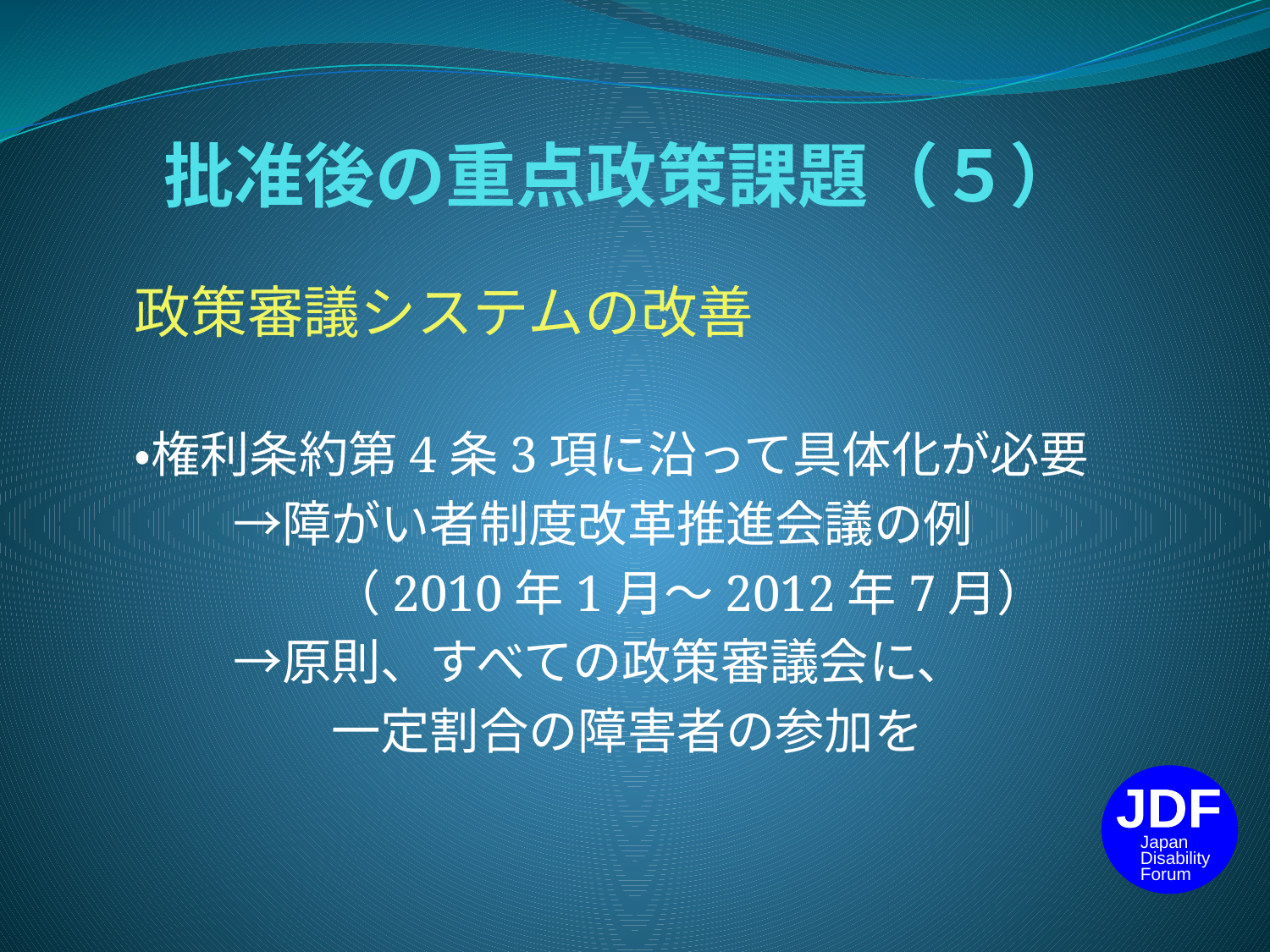

# 批准後の重点政策課題（５）
政策審議システムの改善

・権利条約第4条3項に沿って具体化が必要
　　→障がい者制度改革推進会議の例
　　　　（2010年1月～2012年7月）
　　→原則、すべての政策審議会に、
　　　　一定割合の障害者の参加を

JDF
Japan Disability
Forum